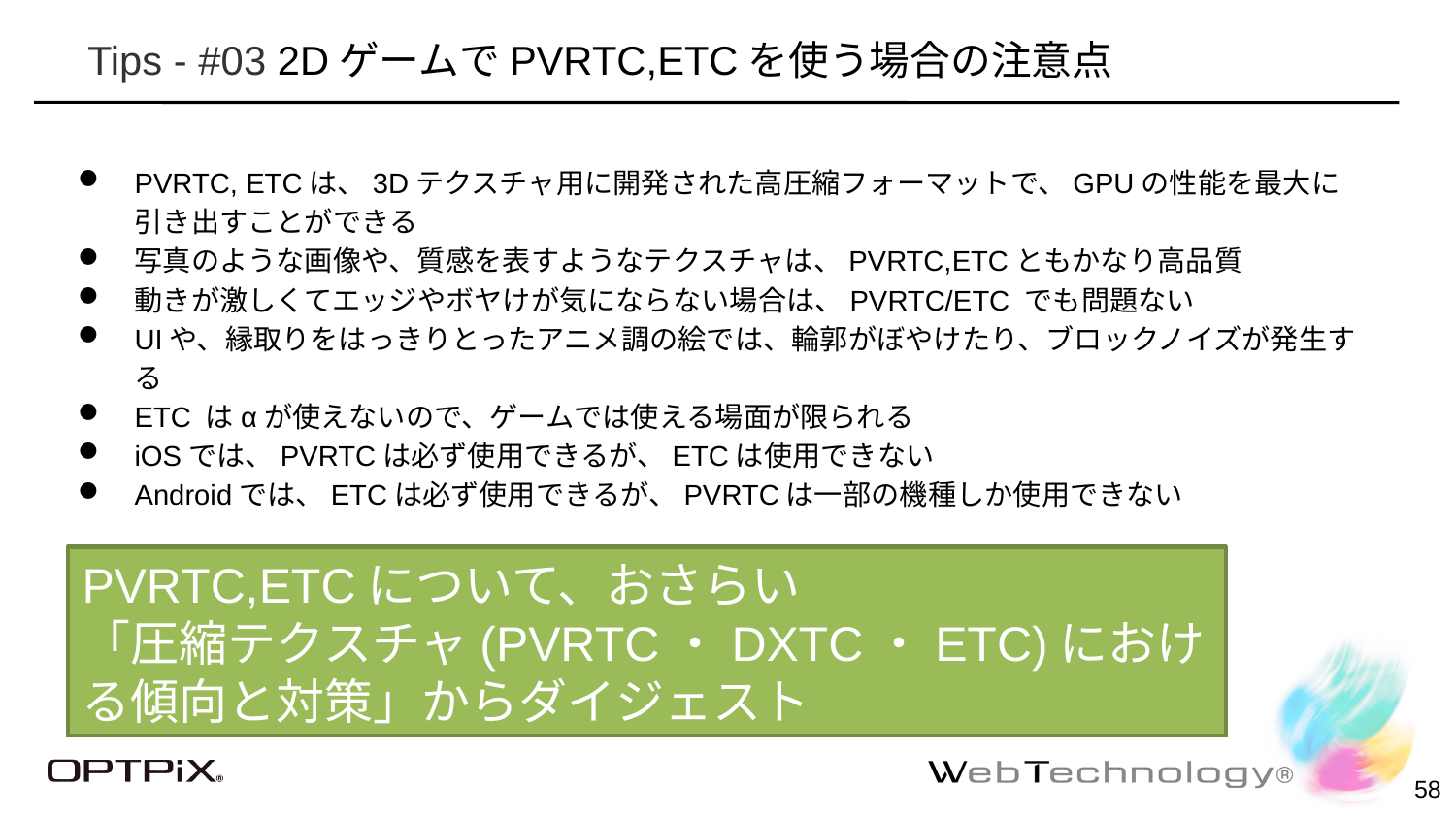

# Tips - #03 2DゲームでPVRTC,ETCを使う場合の注意点
PVRTC, ETCは、3Dテクスチャ用に開発された高圧縮フォーマットで、GPUの性能を最大に引き出すことができる
写真のような画像や、質感を表すようなテクスチャは、PVRTC,ETCともかなり高品質
動きが激しくてエッジやボヤけが気にならない場合は、PVRTC/ETC でも問題ない
UIや、縁取りをはっきりとったアニメ調の絵では、輪郭がぼやけたり、ブロックノイズが発生する
ETC はαが使えないので、ゲームでは使える場面が限られる
iOSでは、PVRTCは必ず使用できるが、ETCは使用できない
Androidでは、ETCは必ず使用できるが、PVRTCは一部の機種しか使用できない
PVRTC,ETCについて、おさらい
「圧縮テクスチャ(PVRTC・DXTC・ETC)における傾向と対策」からダイジェスト
58